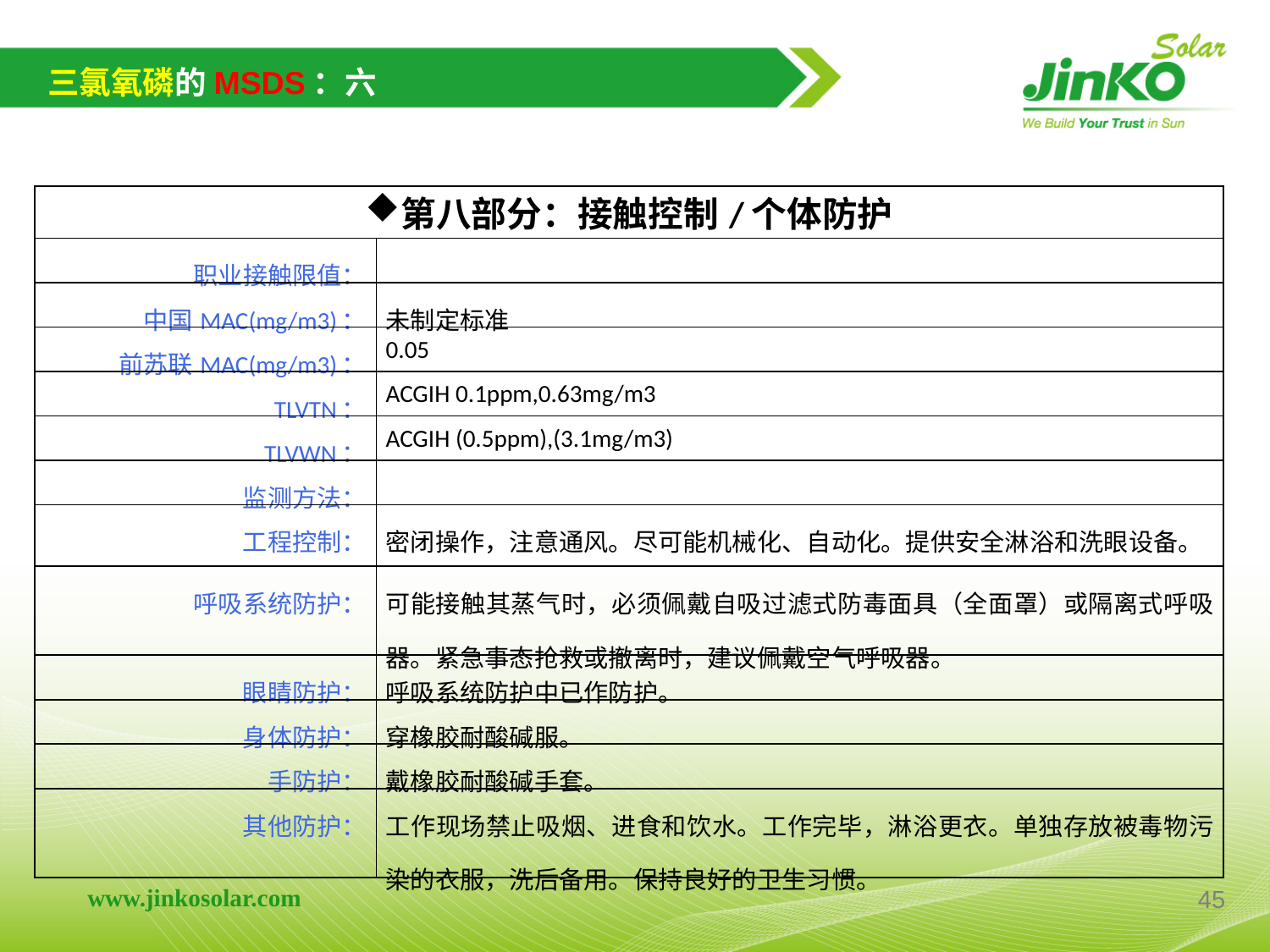

三氯氧磷的MSDS：六
| 第八部分：接触控制/个体防护 |  |
| --- | --- |
| 职业接触限值： |  |
| 中国MAC(mg/m3)： | 未制定标准 |
| 前苏联MAC(mg/m3)： | 0.05 |
| TLVTN： | ACGIH 0.1ppm,0.63mg/m3 |
| TLVWN： | ACGIH (0.5ppm),(3.1mg/m3) |
| 监测方法： |  |
| 工程控制： | 密闭操作，注意通风。尽可能机械化、自动化。提供安全淋浴和洗眼设备。 |
| 呼吸系统防护： | 可能接触其蒸气时，必须佩戴自吸过滤式防毒面具（全面罩）或隔离式呼吸器。紧急事态抢救或撤离时，建议佩戴空气呼吸器。 |
| 眼睛防护： | 呼吸系统防护中已作防护。 |
| 身体防护： | 穿橡胶耐酸碱服。 |
| 手防护： | 戴橡胶耐酸碱手套。 |
| 其他防护： | 工作现场禁止吸烟、进食和饮水。工作完毕，淋浴更衣。单独存放被毒物污染的衣服，洗后备用。保持良好的卫生习惯。 |